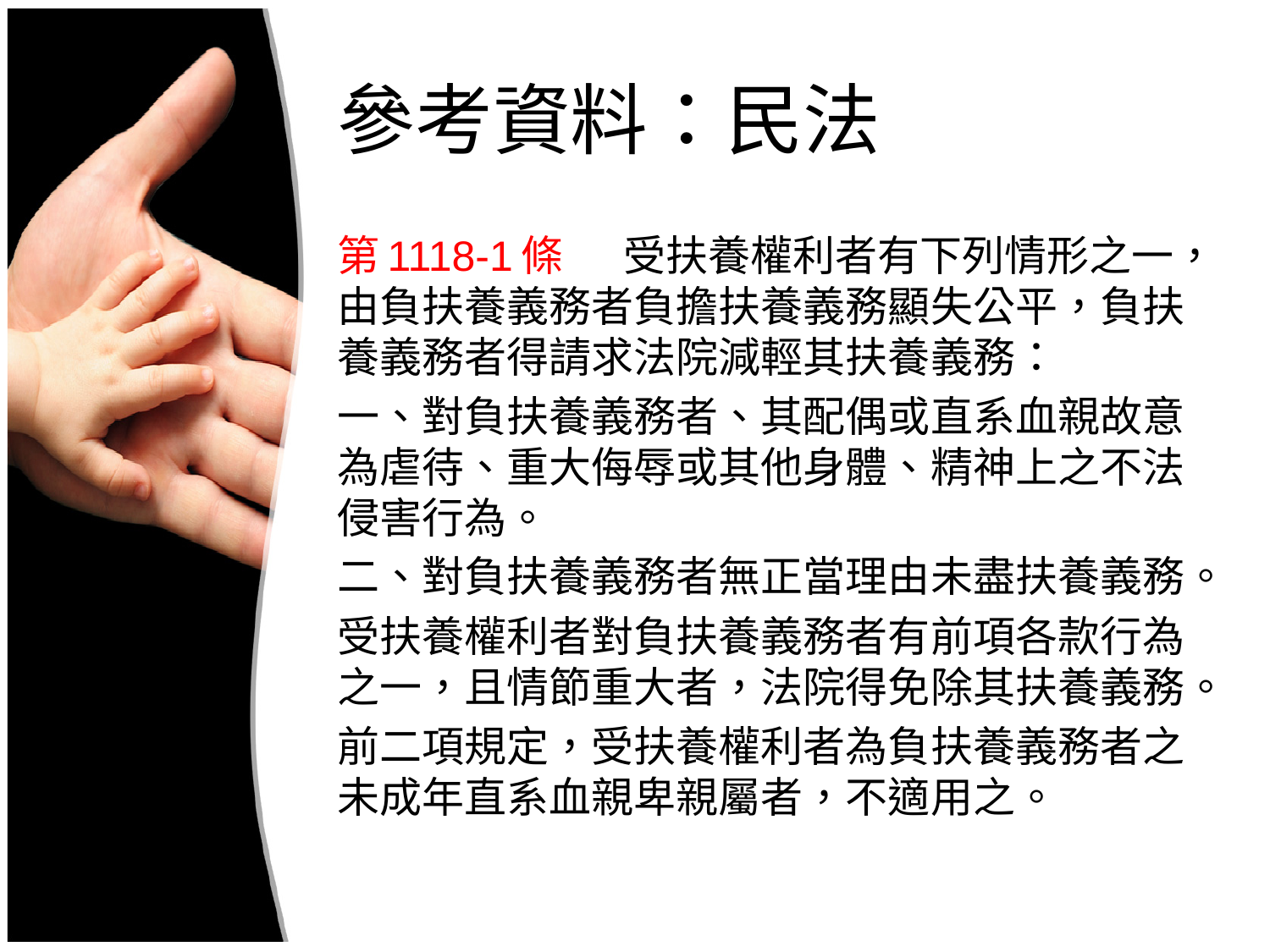

# 參考資料：民法
第1118-1條	受扶養權利者有下列情形之一，由負扶養義務者負擔扶養義務顯失公平，負扶養義務者得請求法院減輕其扶養義務：
一、對負扶養義務者、其配偶或直系血親故意為虐待、重大侮辱或其他身體、精神上之不法侵害行為。
二、對負扶養義務者無正當理由未盡扶養義務。
受扶養權利者對負扶養義務者有前項各款行為之一，且情節重大者，法院得免除其扶養義務。
前二項規定，受扶養權利者為負扶養義務者之未成年直系血親卑親屬者，不適用之。